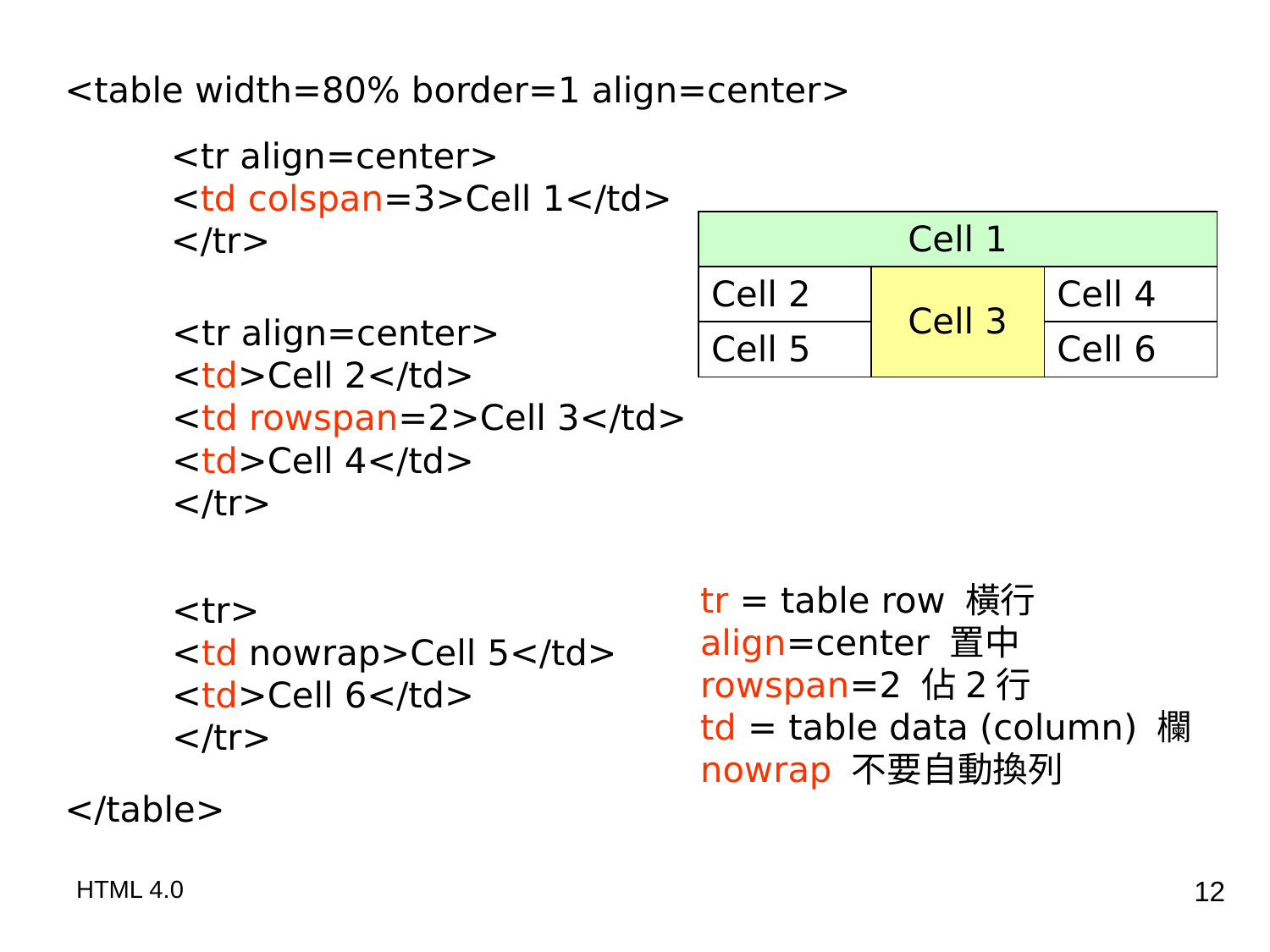

<table width=80% border=1 align=center>

</table>
<tr align=center>
<td colspan=3>Cell 1</td>
</tr>
| Cell 1 |  |  |
| --- | --- | --- |
| Cell 2 | Cell 3 | Cell 4 |
| Cell 5 |  | Cell 6 |
<tr align=center>
<td>Cell 2</td>
<td rowspan=2>Cell 3</td>
<td>Cell 4</td>
</tr>
tr = table row 橫行
align=center 置中
rowspan=2 佔2行
td = table data (column) 欄
nowrap 不要自動換列
<tr>
<td nowrap>Cell 5</td>
<td>Cell 6</td>
</tr>
HTML 4.0
12